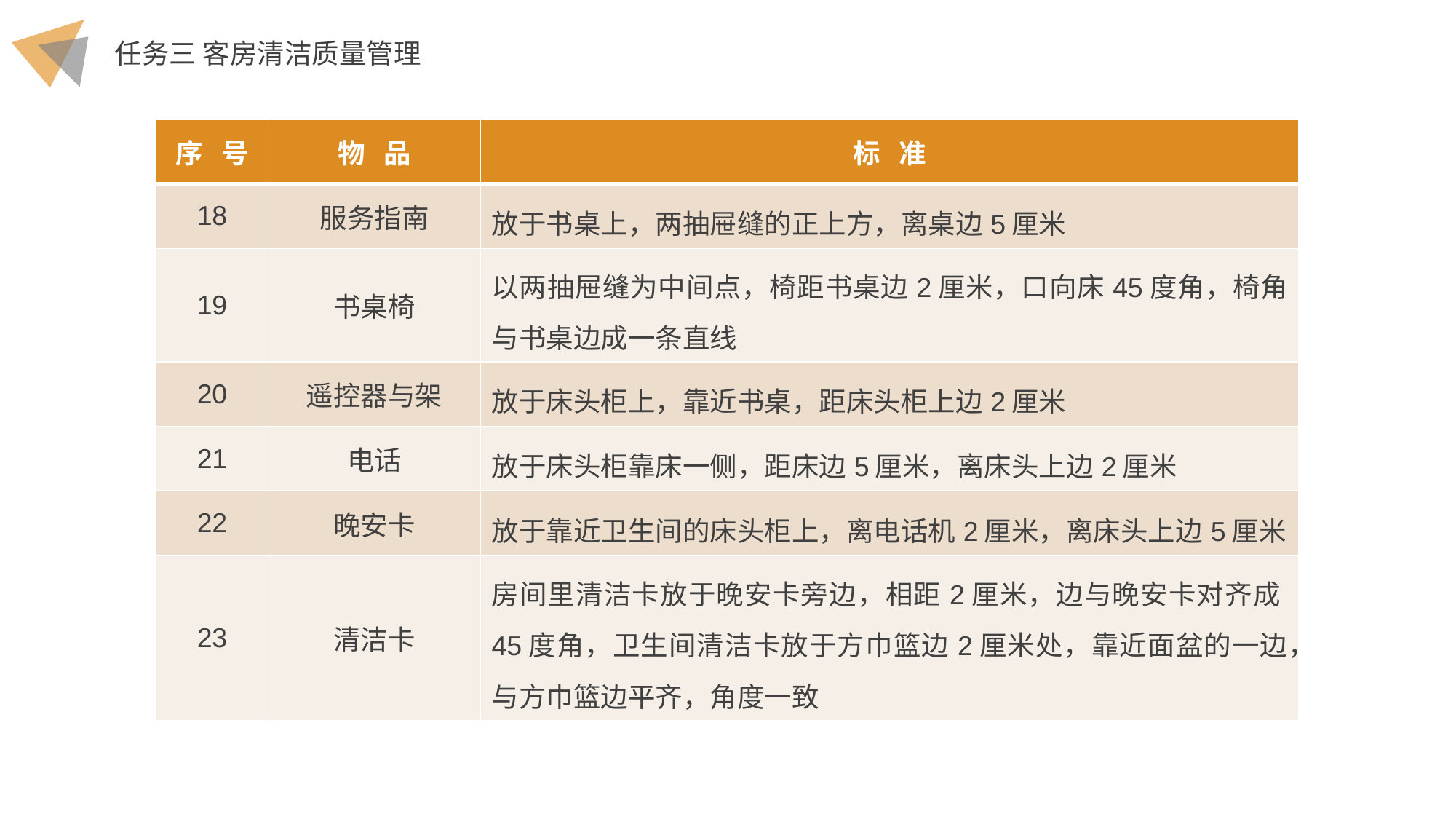

| 序 号 | 物 品 | 标 准 |
| --- | --- | --- |
| 18 | 服务指南 | 放于书桌上，两抽屉缝的正上方，离桌边5厘米 |
| 19 | 书桌椅 | 以两抽屉缝为中间点，椅距书桌边2厘米，口向床45度角，椅角与书桌边成一条直线 |
| 20 | 遥控器与架 | 放于床头柜上，靠近书桌，距床头柜上边2厘米 |
| 21 | 电话 | 放于床头柜靠床一侧，距床边5厘米，离床头上边2厘米 |
| 22 | 晚安卡 | 放于靠近卫生间的床头柜上，离电话机2厘米，离床头上边5厘米 |
| 23 | 清洁卡 | 房间里清洁卡放于晚安卡旁边，相距2厘米，边与晚安卡对齐成45度角，卫生间清洁卡放于方巾篮边2厘米处，靠近面盆的一边，与方巾篮边平齐，角度一致 |